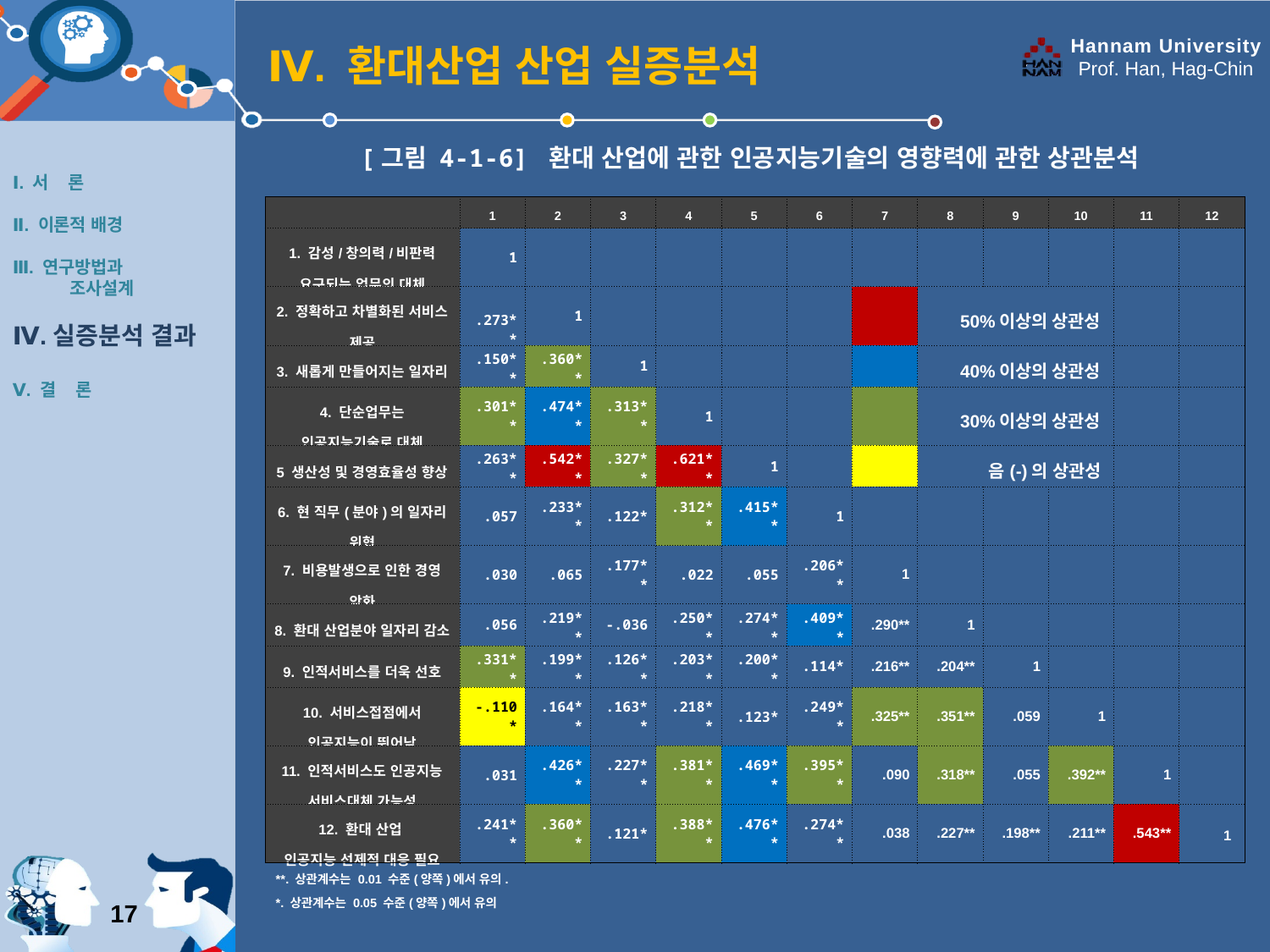

Ⅳ. 환대산업 산업 실증분석
Ⅰ. 서    론

Ⅱ. 이론적 배경

Ⅲ. 연구방법과
           조사설계

Ⅳ.실증분석 결과

Ⅴ. 결    론
[그림 4-1-6] 환대 산업에 관한 인공지능기술의 영향력에 관한 상관분석
|  | 1 | 2 | 3 | 4 | 5 | 6 | 7 | 8 | 9 | 10 | 11 | 12 |
| --- | --- | --- | --- | --- | --- | --- | --- | --- | --- | --- | --- | --- |
| 1. 감성/창의력/비판력 요구되는 업무의 대체 | 1 |  |  |  |  |  |  |  |  |  |  |  |
| 2. 정확하고 차별화된 서비스 제공 | .273\*\* | 1 |  |  |  |  |  | 50%이상의 상관성 |  |  |  |  |
| 3. 새롭게 만들어지는 일자리 | .150\*\* | .360\*\* | 1 |  |  |  |  | 40%이상의 상관성 |  |  |  |  |
| 4. 단순업무는 인공지능기술로 대체 | .301\*\* | .474\*\* | .313\*\* | 1 |  |  |  | 30%이상의 상관성 |  |  |  |  |
| 5 생산성 및 경영효율성 향상 | .263\*\* | .542\*\* | .327\*\* | .621\*\* | 1 |  |  | 음(-)의 상관성 |  |  |  |  |
| 6. 현 직무(분야)의 일자리 위협 | .057 | .233\*\* | .122\* | .312\*\* | .415\*\* | 1 |  |  |  |  |  |  |
| 7. 비용발생으로 인한 경영 악화 | .030 | .065 | .177\*\* | .022 | .055 | .206\*\* | 1 |  |  |  |  |  |
| 8. 환대 산업분야 일자리 감소 | .056 | .219\*\* | -.036 | .250\*\* | .274\*\* | .409\*\* | .290\*\* | 1 |  |  |  |  |
| 9. 인적서비스를 더욱 선호 | .331\*\* | .199\*\* | .126\*\* | .203\*\* | .200\*\* | .114\* | .216\*\* | .204\*\* | 1 |  |  |  |
| 10. 서비스접점에서 인공지능이 뛰어남 | -.110\* | .164\*\* | .163\*\* | .218\*\* | .123\* | .249\*\* | .325\*\* | .351\*\* | .059 | 1 |  |  |
| 11. 인적서비스도 인공지능 서비스대체 가능성 | .031 | .426\*\* | .227\*\* | .381\*\* | .469\*\* | .395\*\* | .090 | .318\*\* | .055 | .392\*\* | 1 |  |
| 12. 환대 산업 인공지능 선제적 대응 필요 | .241\*\* | .360\*\* | .121\* | .388\*\* | .476\*\* | .274\*\* | .038 | .227\*\* | .198\*\* | .211\*\* | .543\*\* | 1 |
| \*\*. 상관계수는 0.01 수준(양쪽)에서 유의. \*. 상관계수는 0.05 수준(양쪽)에서 유의 |  |  |  |  |  |  |  |  |  |  |  |  |